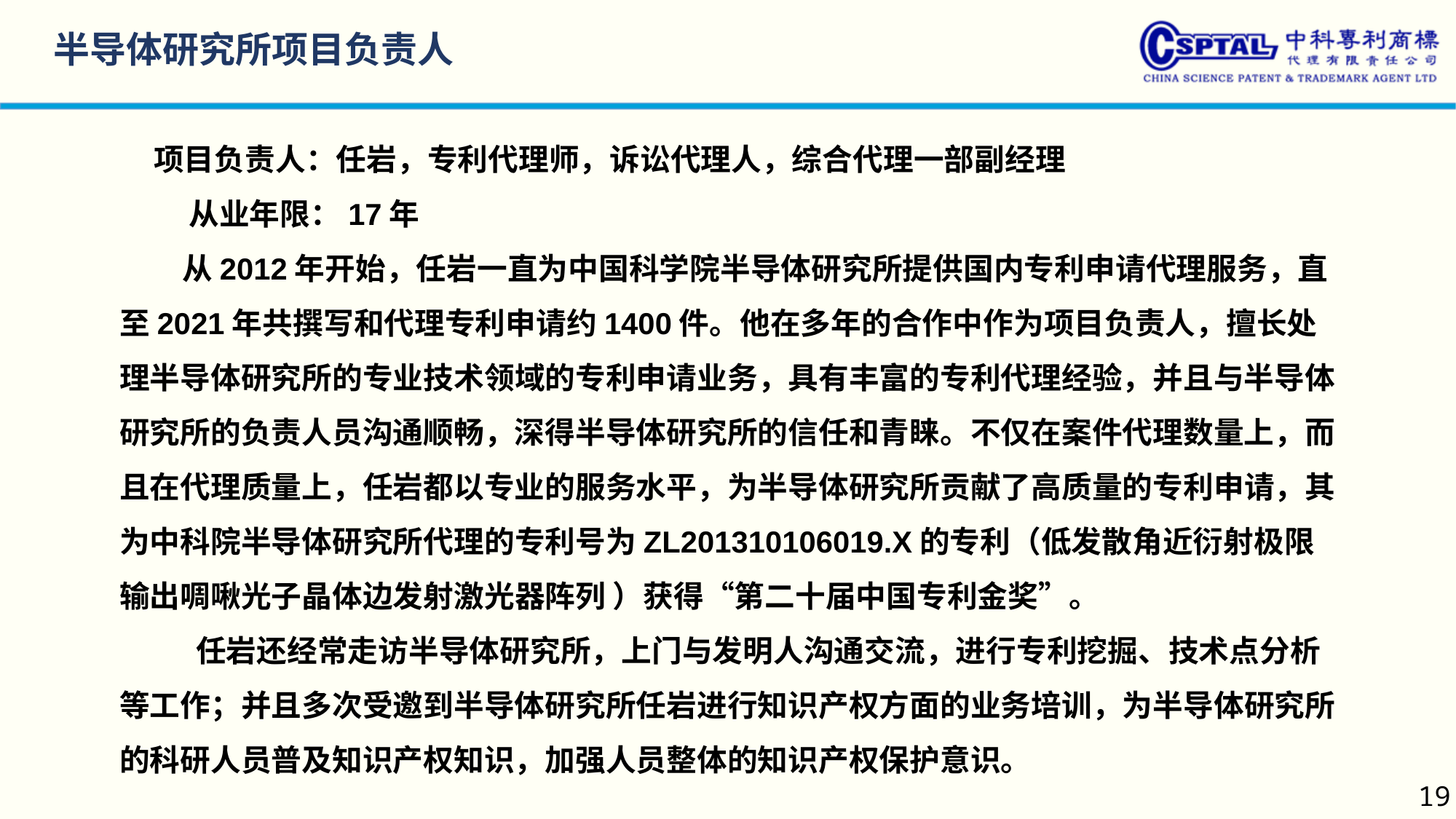

半导体研究所项目负责人
    项目负责人：任岩，专利代理师，诉讼代理人，综合代理一部副经理
         从业年限：17年
        从2012年开始，任岩一直为中国科学院半导体研究所提供国内专利申请代理服务，直至2021年共撰写和代理专利申请约1400件。他在多年的合作中作为项目负责人，擅长处理半导体研究所的专业技术领域的专利申请业务，具有丰富的专利代理经验，并且与半导体研究所的负责人员沟通顺畅，深得半导体研究所的信任和青睐。不仅在案件代理数量上，而且在代理质量上，任岩都以专业的服务水平，为半导体研究所贡献了高质量的专利申请，其为中科院半导体研究所代理的专利号为ZL201310106019.X的专利（低发散角近衍射极限输出啁啾光子晶体边发射激光器阵列 ）获得“第二十届中国专利金奖”。
          任岩还经常走访半导体研究所，上门与发明人沟通交流，进行专利挖掘、技术点分析等工作；并且多次受邀到半导体研究所任岩进行知识产权方面的业务培训，为半导体研究所的科研人员普及知识产权知识，加强人员整体的知识产权保护意识。

19